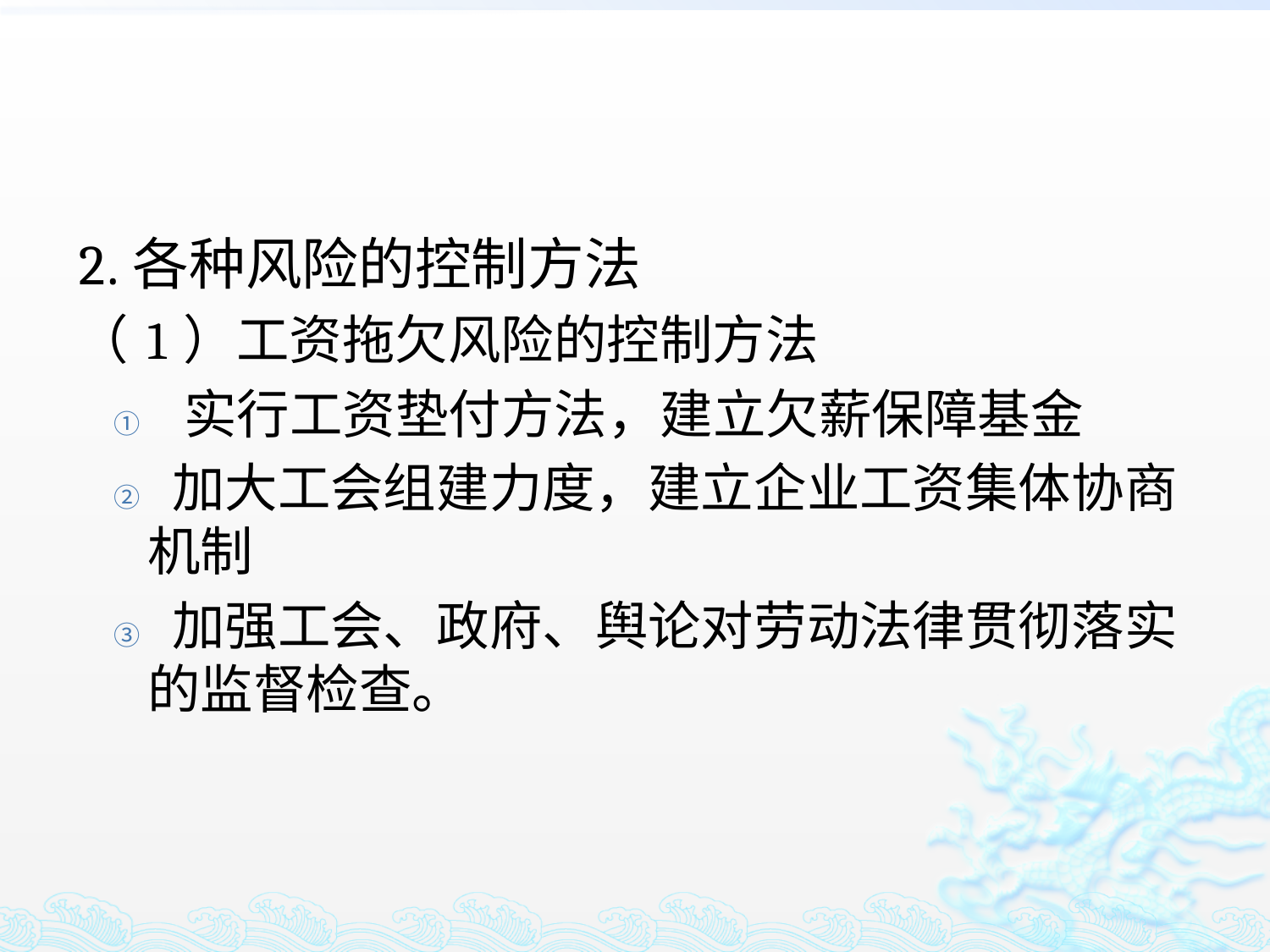

#
2.各种风险的控制方法
（1）工资拖欠风险的控制方法
  实行工资垫付方法，建立欠薪保障基金
 加大工会组建力度，建立企业工资集体协商机制
 加强工会、政府、舆论对劳动法律贯彻落实的监督检查。